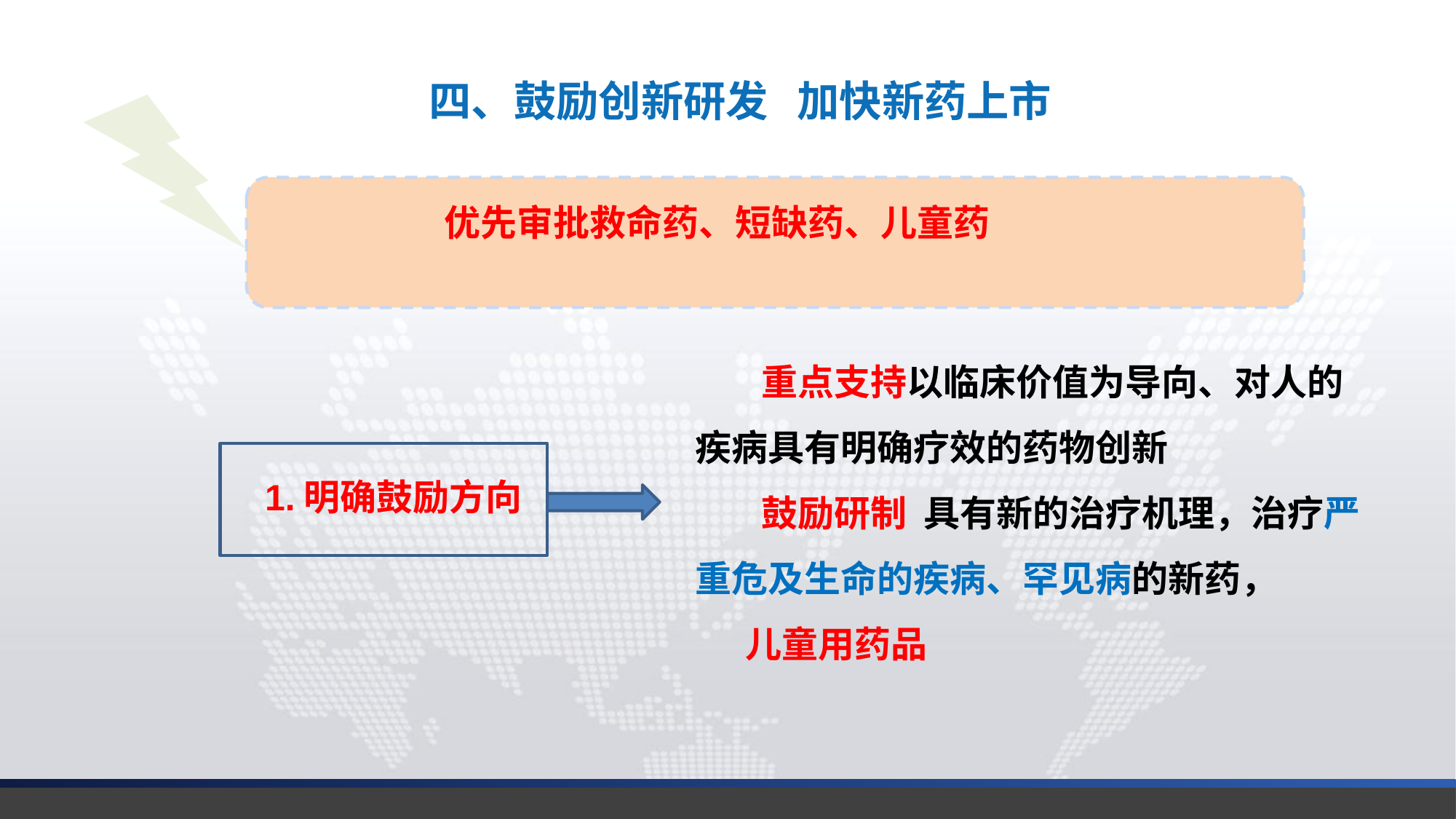

四、鼓励创新研发   加快新药上市

     优先审批救命药、短缺药、儿童药
       重点支持以临床价值为导向、对人的疾病具有明确疗效的药物创新
       鼓励研制  具有新的治疗机理，治疗严重危及生命的疾病、罕见病的新药，
     儿童用药品

 1.明确鼓励方向

延时符